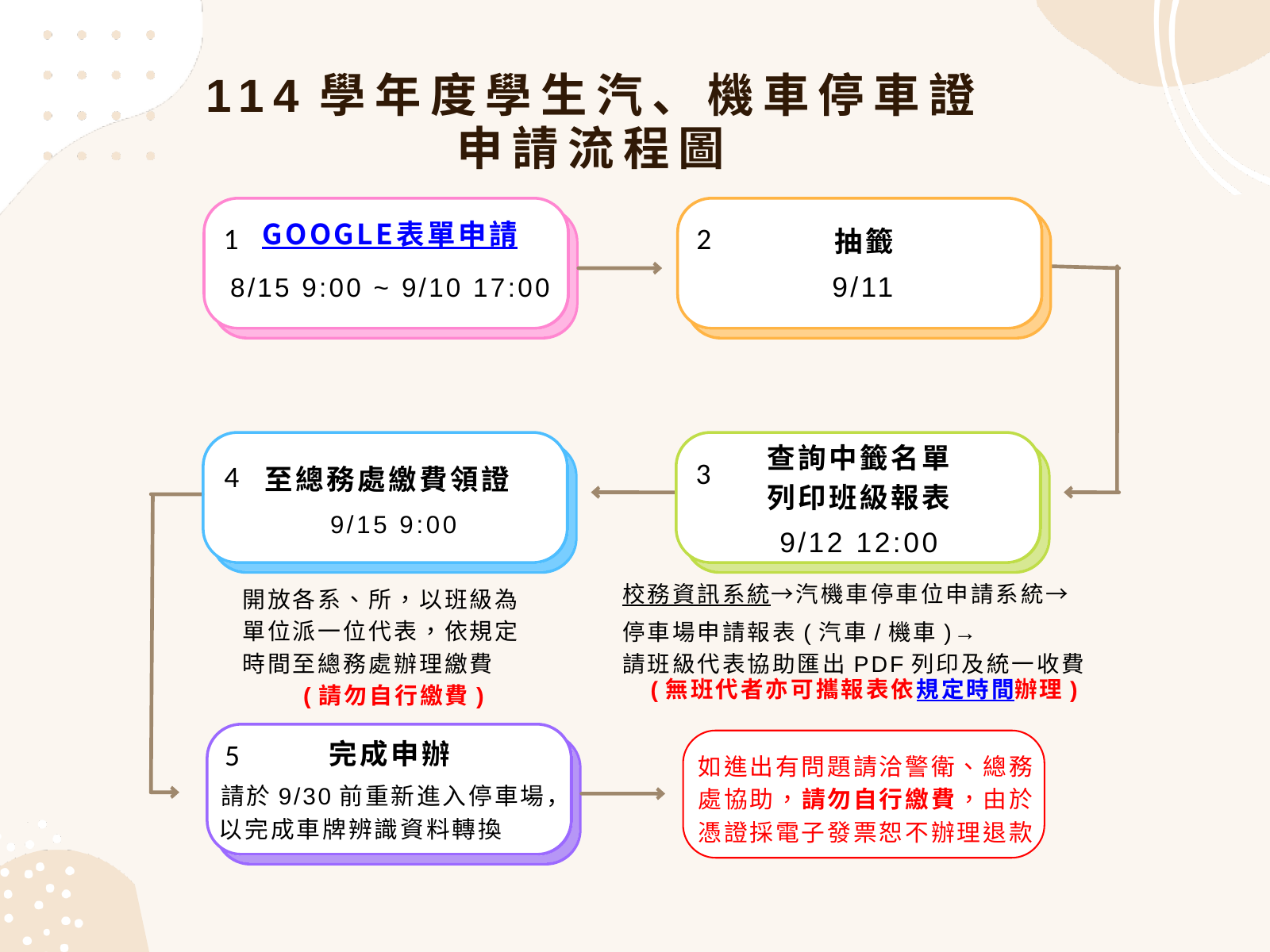

114學年度學生汽、機車停車證
申請流程圖

2
1
GOOGLE表單申請
抽籤
9/11
8/15 9:00 ~ 9/10 17:00

查詢中籤名單
列印班級報表
3
4
至總務處繳費領證

9/15 9:00
9/12 12:00
開放各系、所，以班級為單位派一位代表，依規定時間至總務處辦理繳費
(請勿自行繳費)
校務資訊系統→汽機車停車位申請系統→
停車場申請報表(汽車/機車)→
請班級代表協助匯出PDF列印及統一收費
(無班代者亦可攜報表依規定時間辦理)

5

完成申辦
如進出有問題請洽警衛、總務處協助，請勿自行繳費，由於憑證採電子發票恕不辦理退款
請於9/30前重新進入停車場，
以完成車牌辨識資料轉換